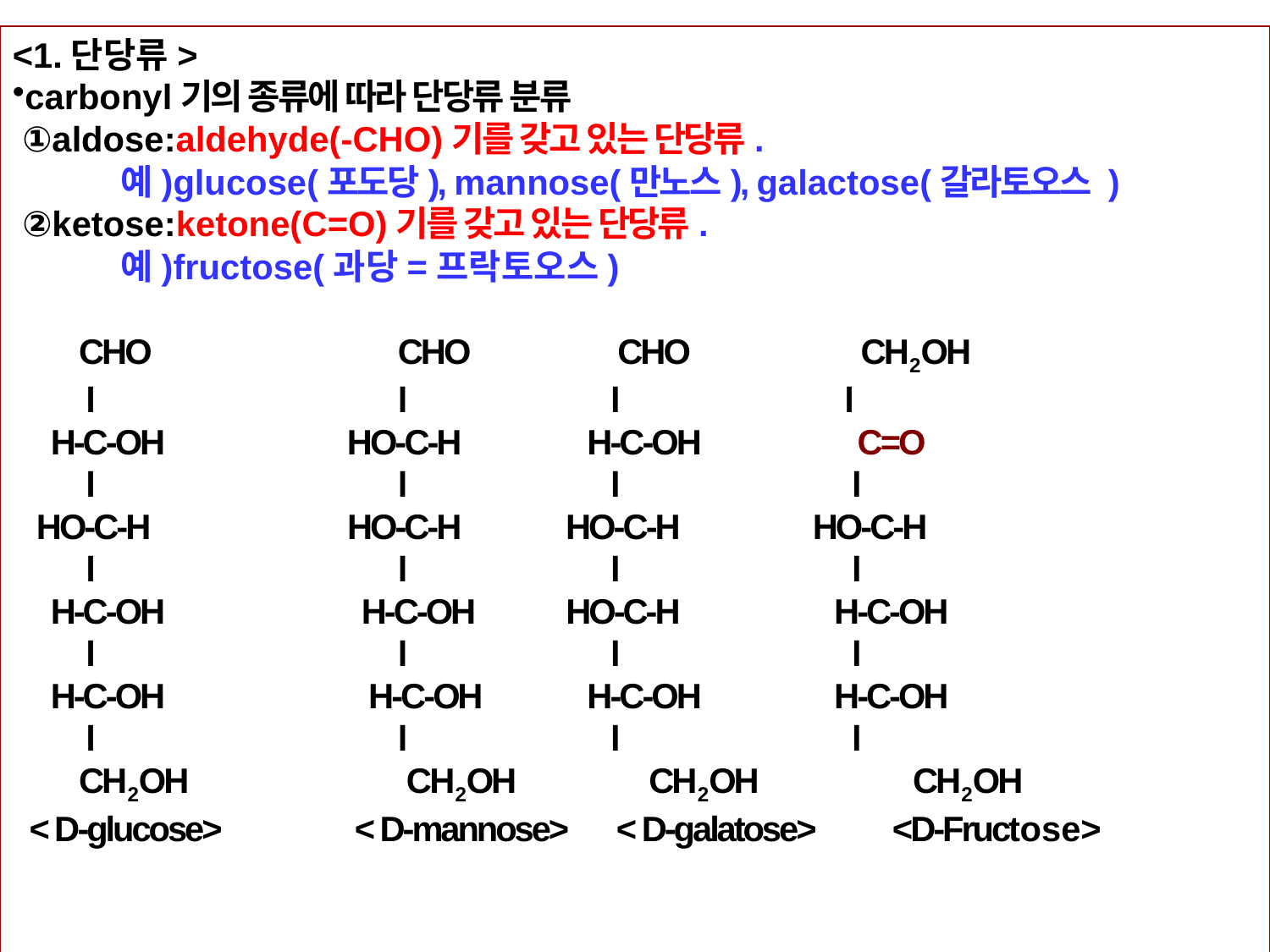

<1.단당류>
carbonyl기의 종류에 따라 단당류 분류
 ①aldose:aldehyde(-CHO)기를 갖고 있는 단당류.
          예)glucose(포도당), mannose(만노스), galactose(갈라토오스 )
 ②ketose:ketone(C=O)기를 갖고 있는 단당류.
          예)fructose(과당=프락토오스)

         CHO                                   CHO                     CHO                        CH2OH
          l                                           l                             l                                l
     H-C-OH                          HO-C-H                  H-C-OH                      C=O
          l                                           l                             l                                 l
   HO-C-H                            HO-C-H               HO-C-H                   HO-C-H
          l                                           l                             l                                 l
     H-C-OH                            H-C-OH             HO-C-H                      H-C-OH
          l                                           l                             l                                 l
     H-C-OH                             H-C-OH               H-C-OH                   H-C-OH
          l                                           l                             l                                 l
         CH2OH                               CH2OH                   CH2OH                      CH2OH
  < D-glucose>                   < D-mannose>       < D-galatose>           <D-Fructose>